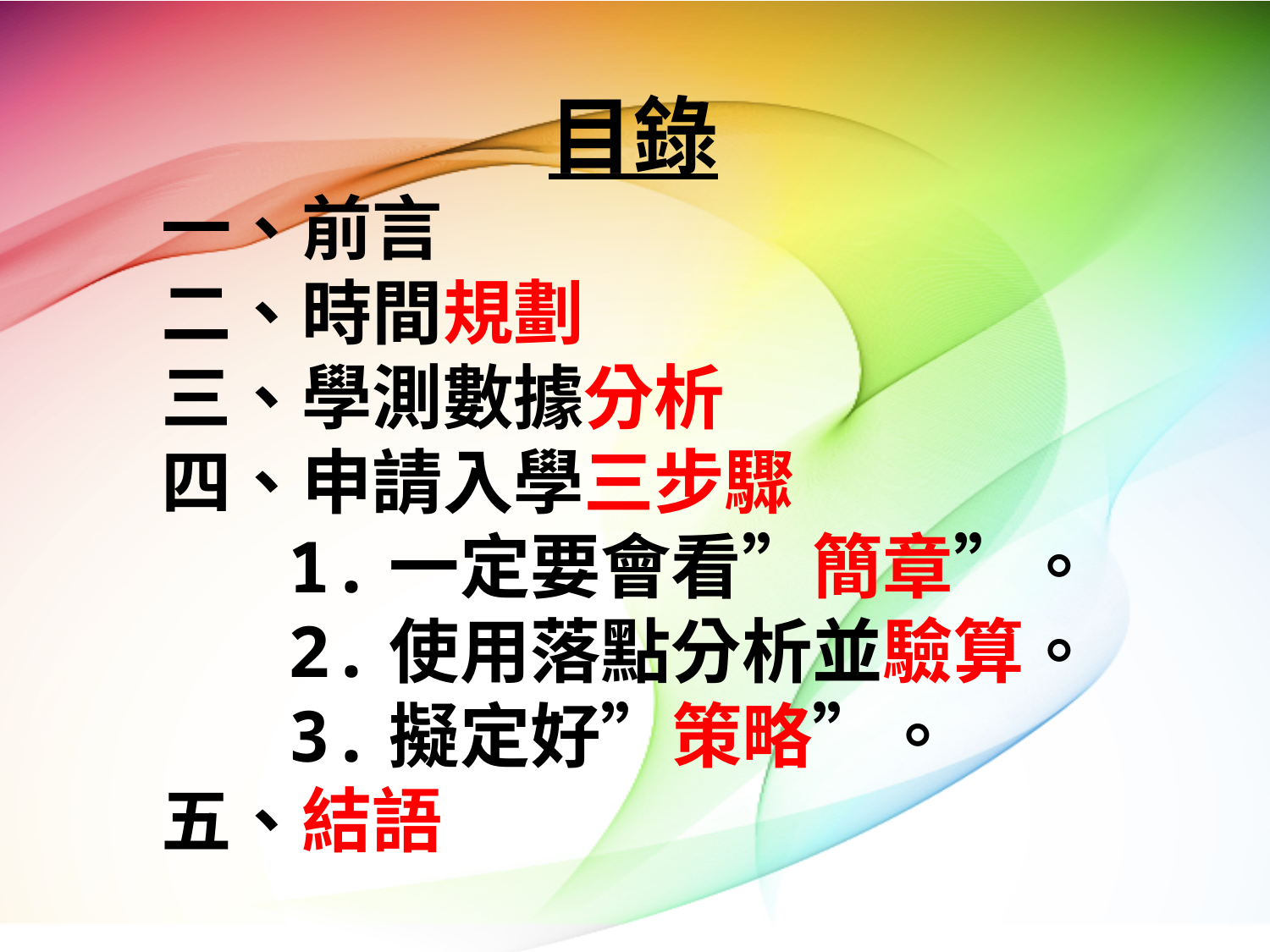

目錄
一、前言
二、時間規劃
三、學測數據分析
四、申請入學三步驟
1.一定要會看”簡章”。
2.使用落點分析並驗算。
3.擬定好”策略”。
五、結語